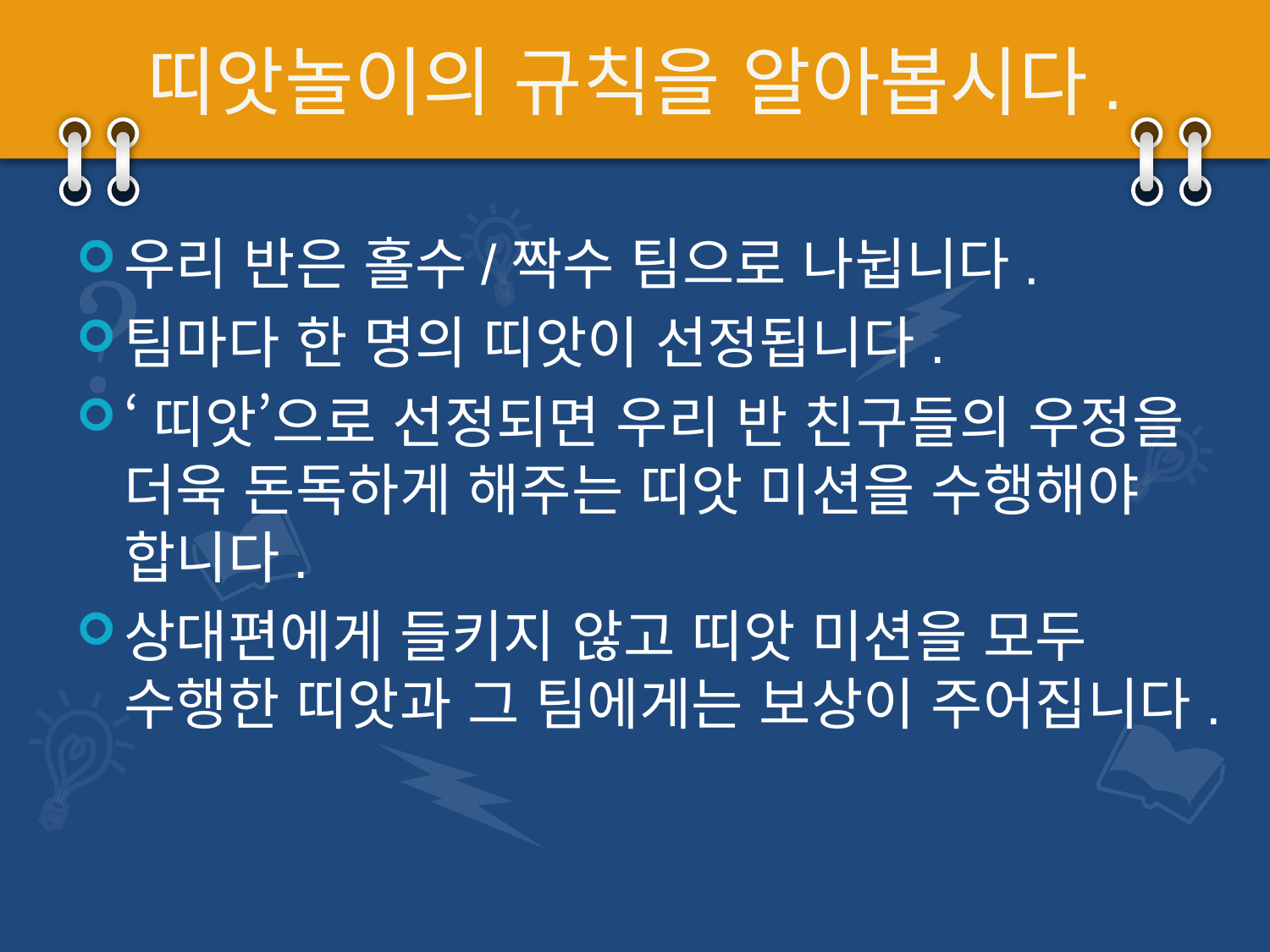

# 띠앗놀이의 규칙을 알아봅시다.
우리 반은 홀수/짝수 팀으로 나뉩니다.
팀마다 한 명의 띠앗이 선정됩니다.
‘띠앗’으로 선정되면 우리 반 친구들의 우정을 더욱 돈독하게 해주는 띠앗 미션을 수행해야 합니다.
상대편에게 들키지 않고 띠앗 미션을 모두 수행한 띠앗과 그 팀에게는 보상이 주어집니다.